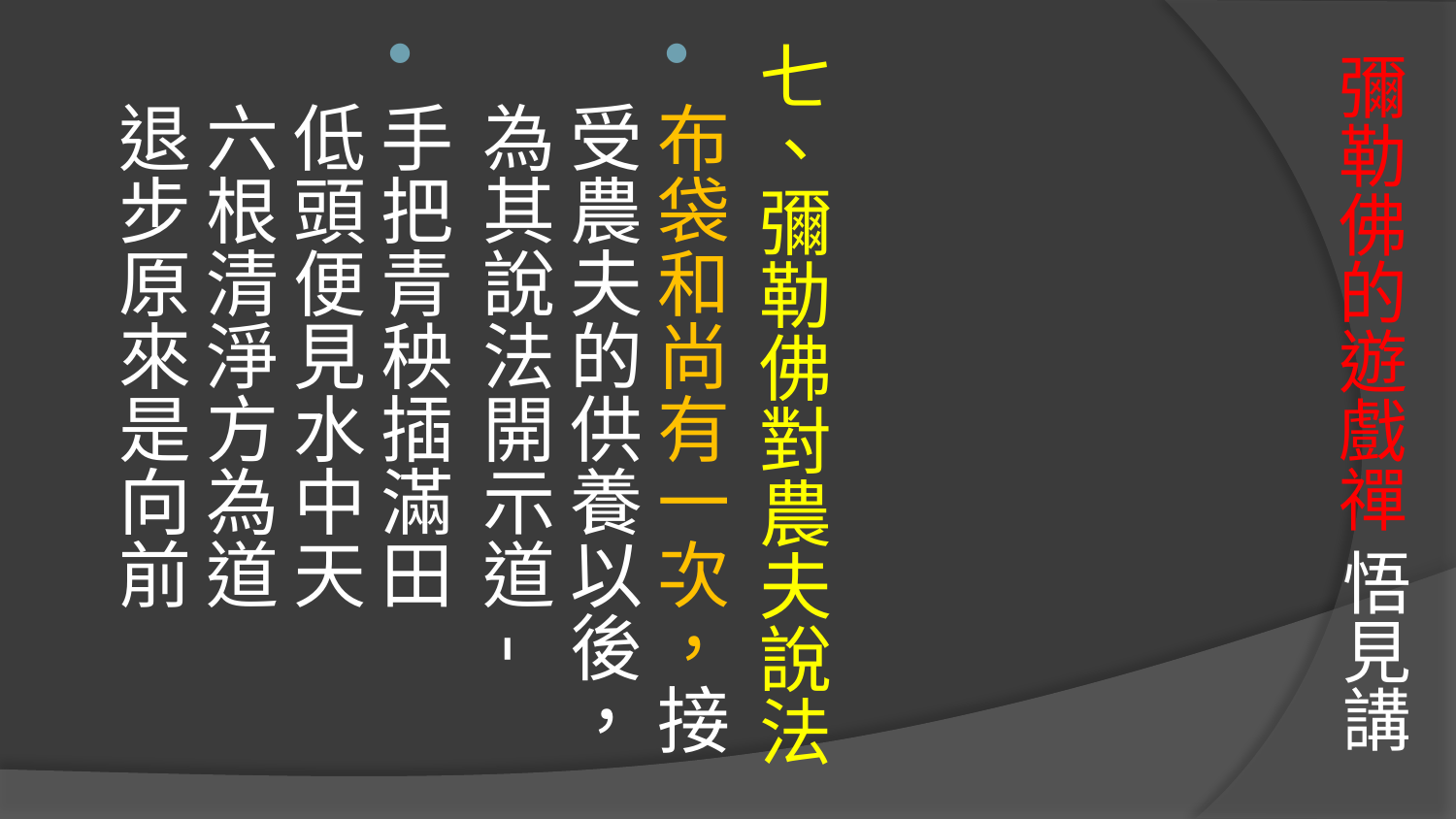

七、彌勒佛對農夫說法
布袋和尚有一次，接受農夫的供養以後，為其說法開示道-
手把青秧插滿田 
低頭便見水中天 
六根清淨方為道 
退步原來是向前

# 彌勒佛的遊戲禪 悟見講